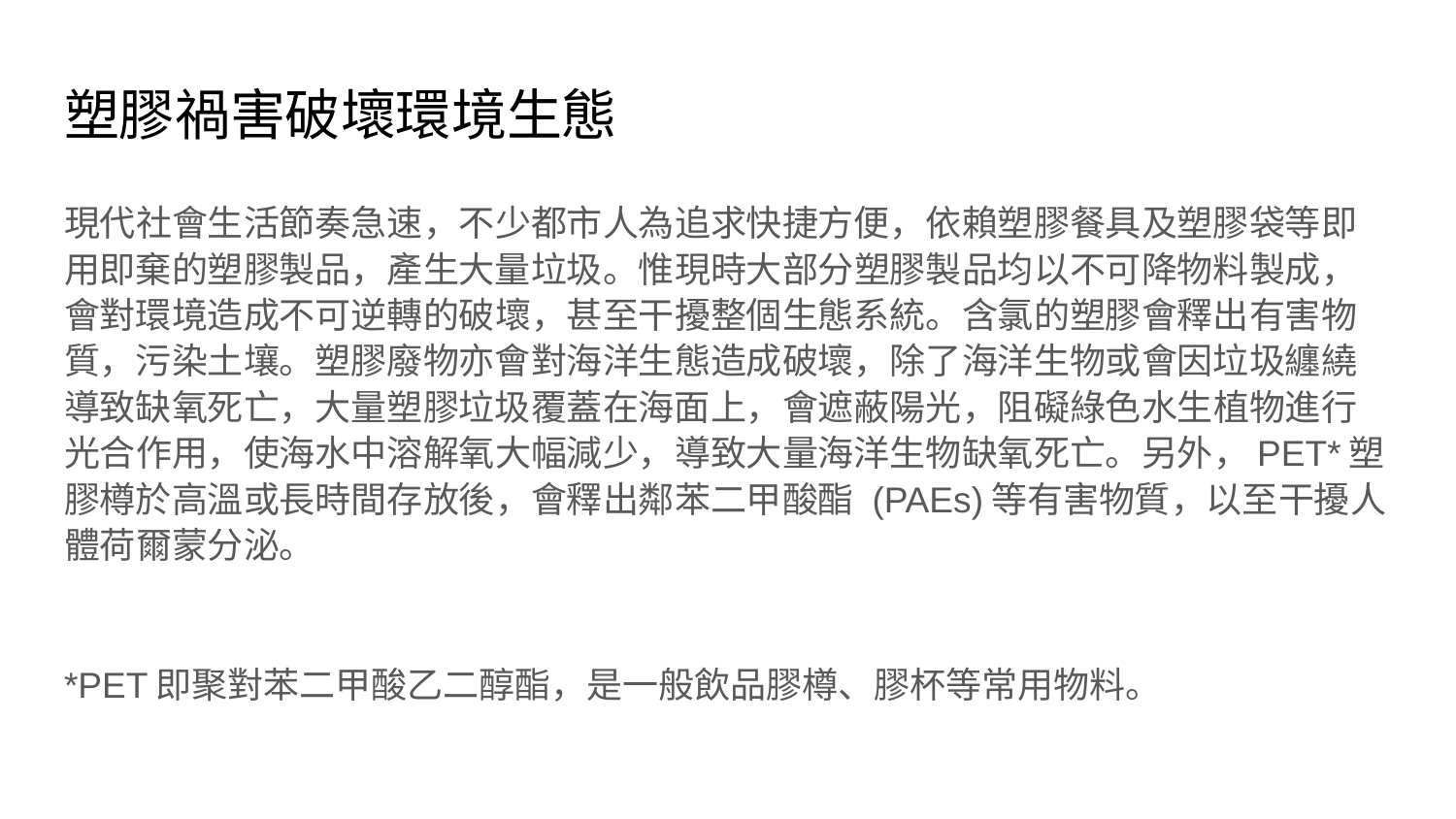

# 塑膠禍害破壞環境生態
現代社會生活節奏急速，不少都市人為追求快捷方便，依賴塑膠餐具及塑膠袋等即用即棄的塑膠製品，產生大量垃圾。惟現時大部分塑膠製品均以不可降物料製成，會對環境造成不可逆轉的破壞，甚至干擾整個生態系統。含氯的塑膠會釋出有害物質，污染土壤。塑膠廢物亦會對海洋生態造成破壞，除了海洋生物或會因垃圾纏繞導致缺氧死亡，大量塑膠垃圾覆蓋在海面上，會遮蔽陽光，阻礙綠色水生植物進行光合作用，使海水中溶解氧大幅減少，導致大量海洋生物缺氧死亡。另外，PET*塑膠樽於高溫或長時間存放後，會釋出鄰苯二甲酸酯 (PAEs)等有害物質，以至干擾人體荷爾蒙分泌。

*PET即聚對苯二甲酸乙二醇酯，是一般飲品膠樽、膠杯等常用物料。